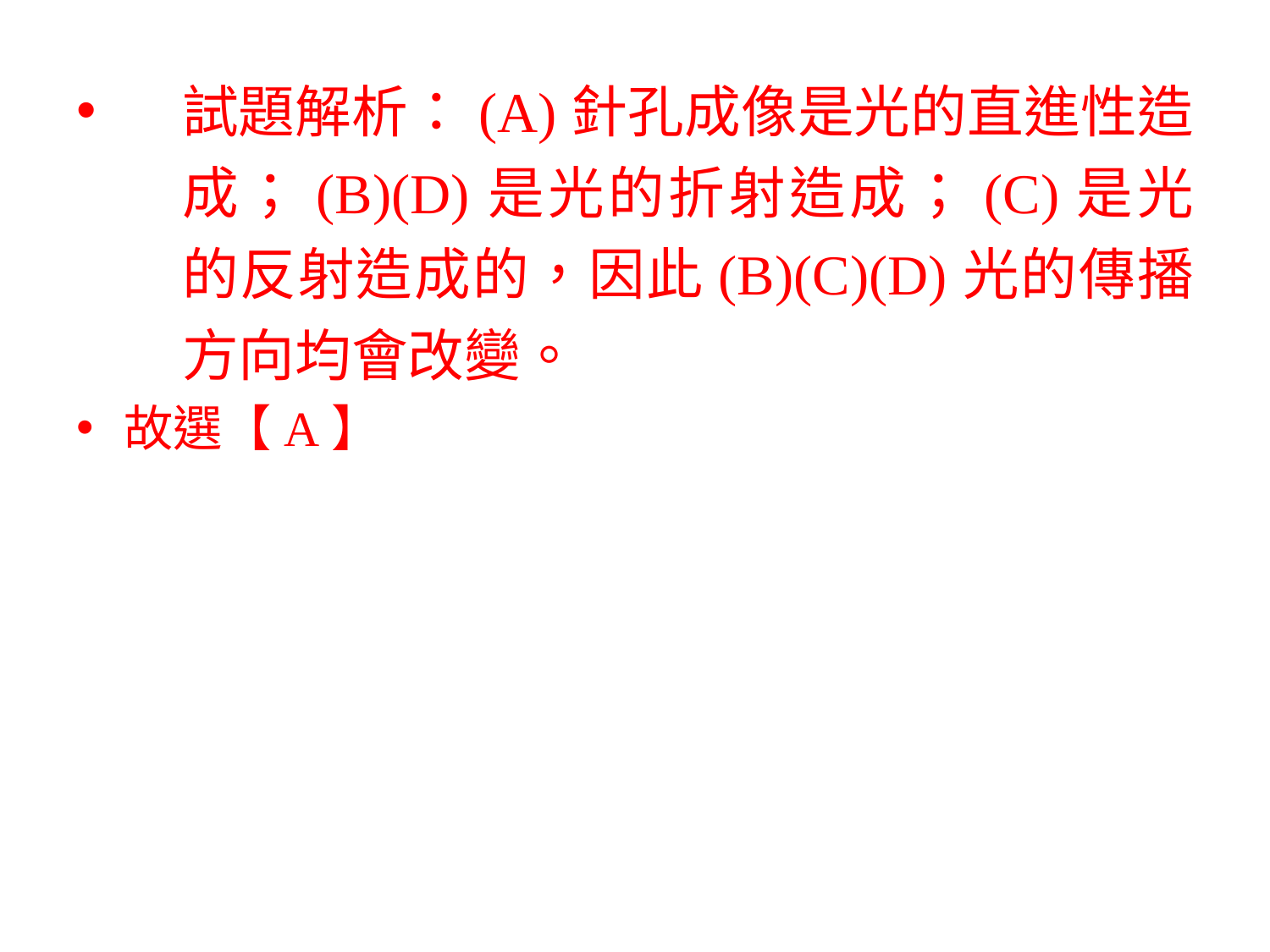

試題解析：(A)針孔成像是光的直進性造成；(B)(D)是光的折射造成；(C)是光的反射造成的，因此(B)(C)(D)光的傳播方向均會改變。
故選【A】